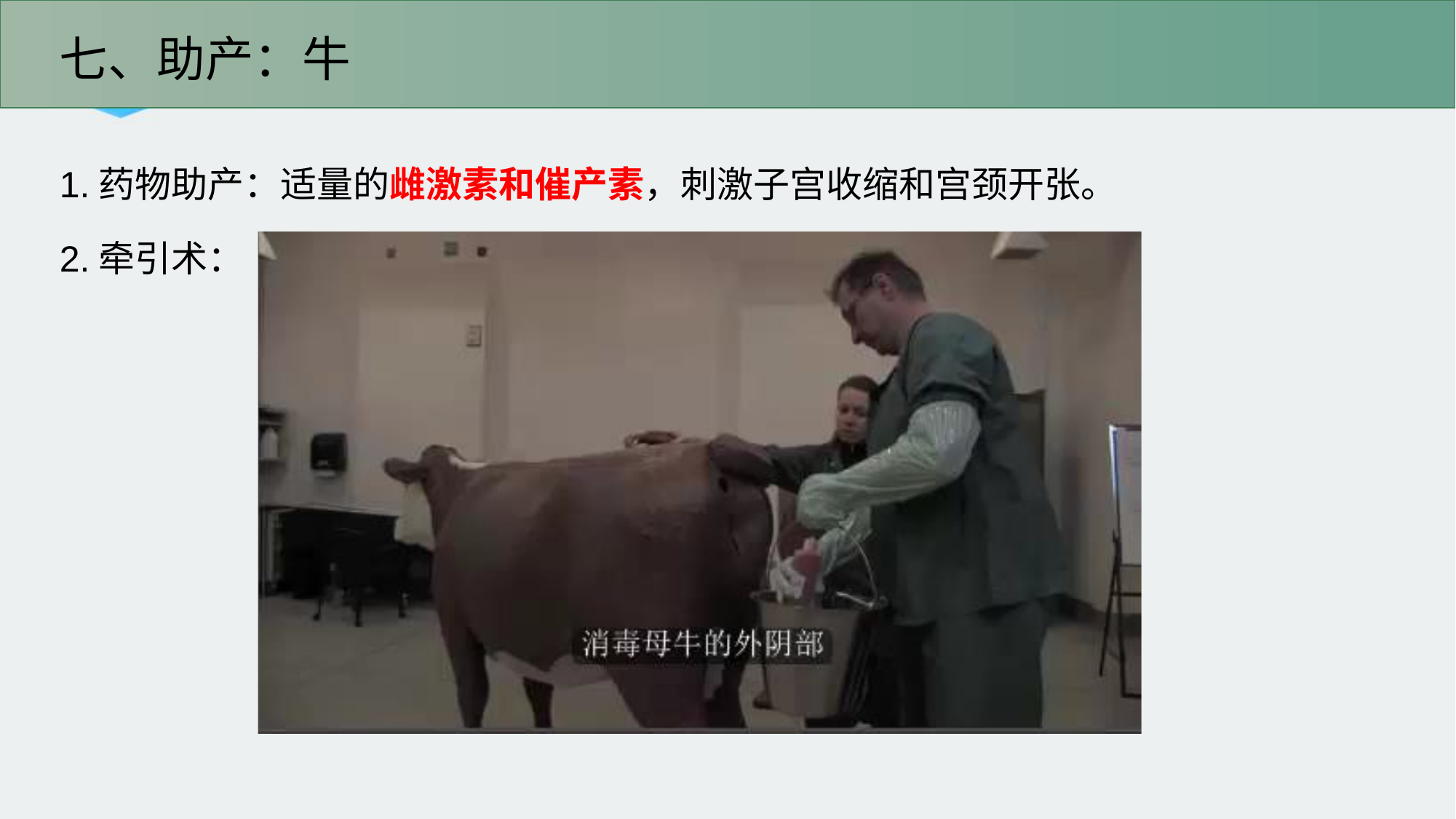

# 七、助产：牛
1.药物助产：适量的雌激素和催产素，刺激子宫收缩和宫颈开张。
2.牵引术：